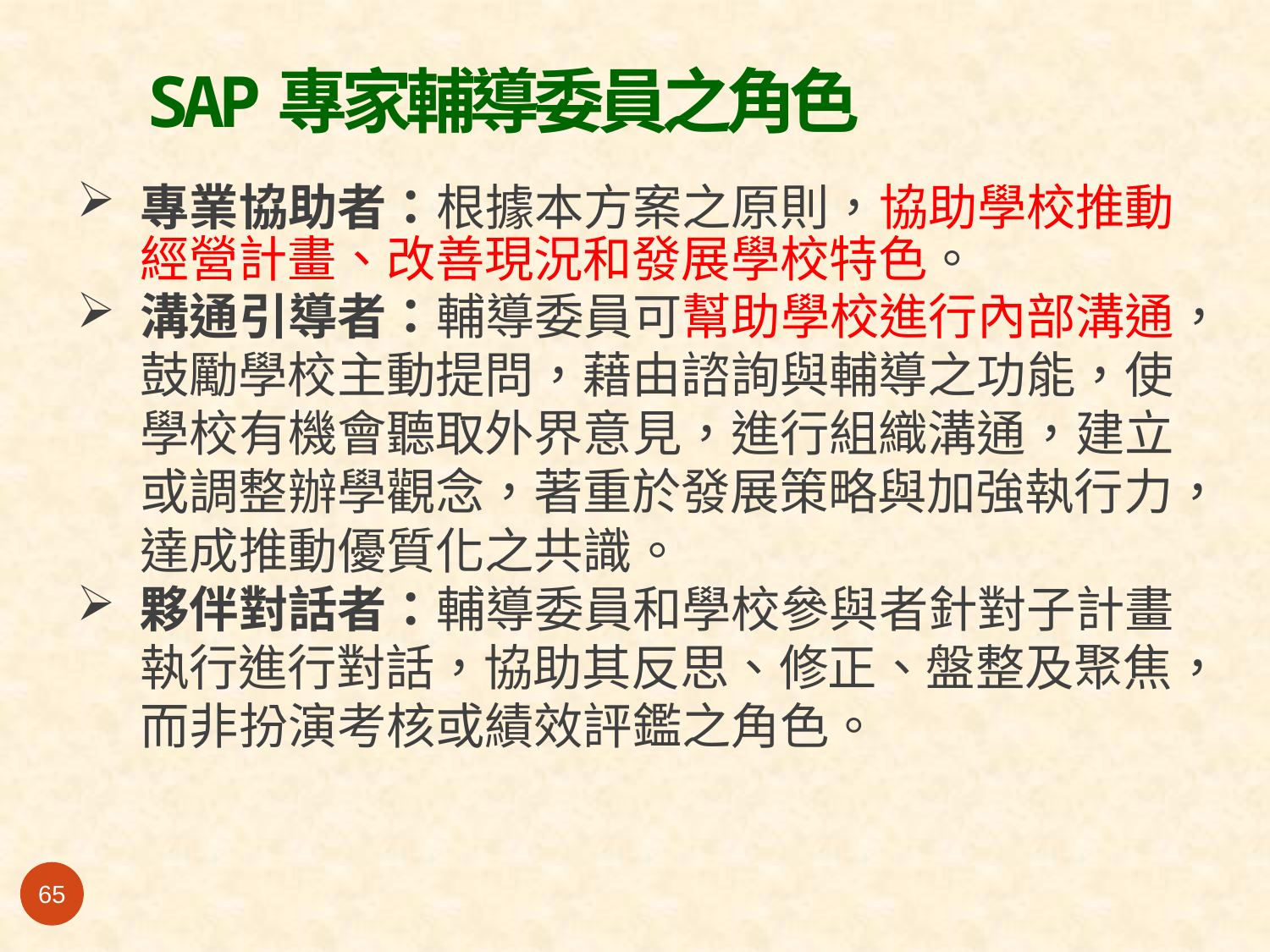

# SAP專家輔導委員之角色
專業協助者：根據本方案之原則，協助學校推動經營計畫、改善現況和發展學校特色。
溝通引導者：輔導委員可幫助學校進行內部溝通，鼓勵學校主動提問，藉由諮詢與輔導之功能，使學校有機會聽取外界意見，進行組織溝通，建立或調整辦學觀念，著重於發展策略與加強執行力，達成推動優質化之共識。
夥伴對話者：輔導委員和學校參與者針對子計畫執行進行對話，協助其反思、修正、盤整及聚焦，而非扮演考核或績效評鑑之角色。
65